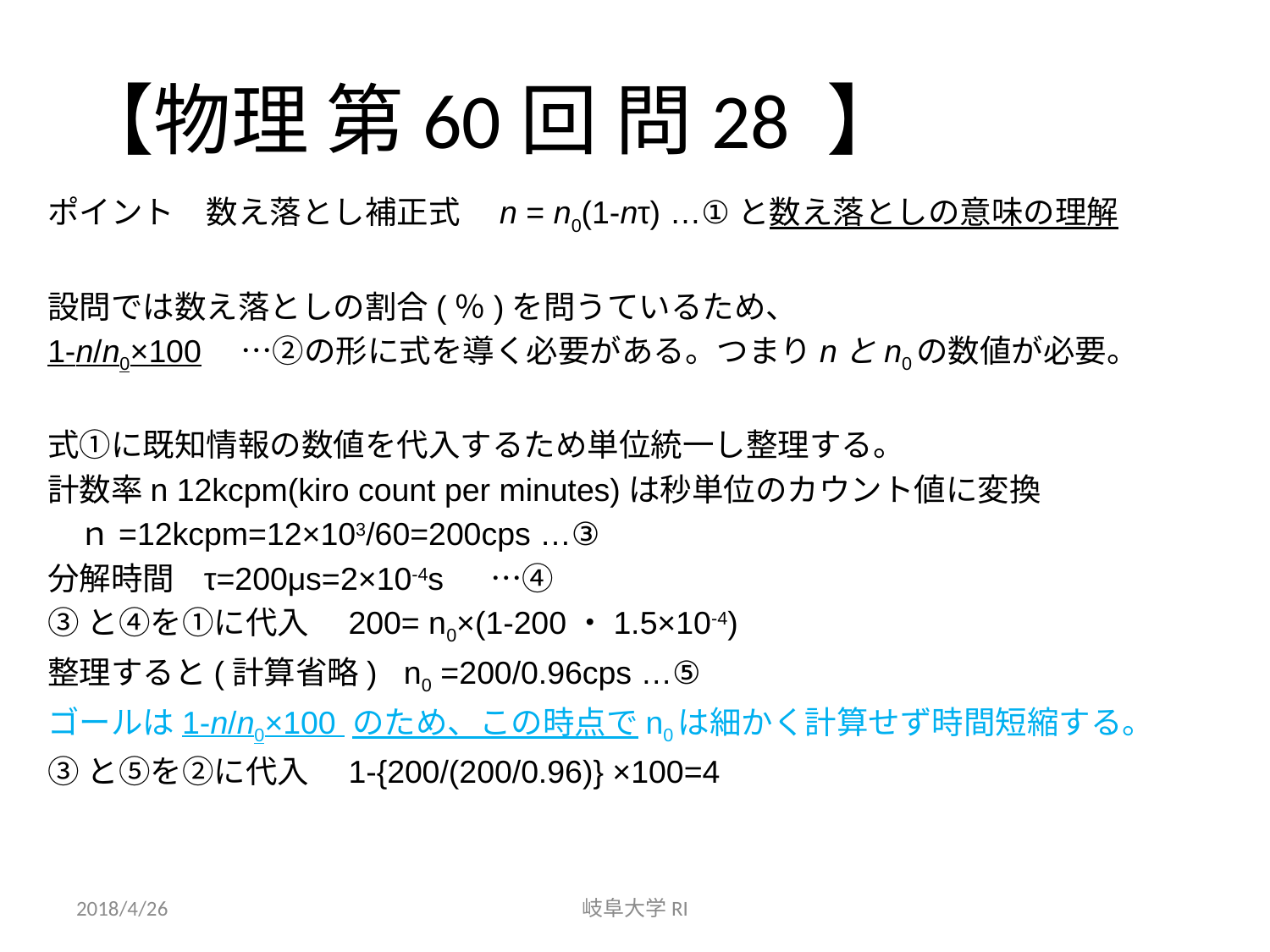

# 【物理 第60回 問28 】
ポイント　数え落とし補正式　n = n0(1-nτ) …①と数え落としの意味の理解

設問では数え落としの割合(％)を問うているため、
1-n/n0×100　…②の形に式を導く必要がある。つまりnとn0の数値が必要。

式①に既知情報の数値を代入するため単位統一し整理する。
計数率n 12kcpm(kiro count per minutes)は秒単位のカウント値に変換
　ｎ=12kcpm=12×103/60=200cps …③
分解時間   τ=200μs=2×10-4s　 …④
③と④を①に代入　200= n0×(1-200・1.5×10-4)
整理すると(計算省略)   n0 =200/0.96cps …⑤
ゴールは1-n/n0×100 のため、この時点でn0は細かく計算せず時間短縮する。
③と⑤を②に代入　1-{200/(200/0.96)} ×100=4

2018/4/26
岐阜大学RI